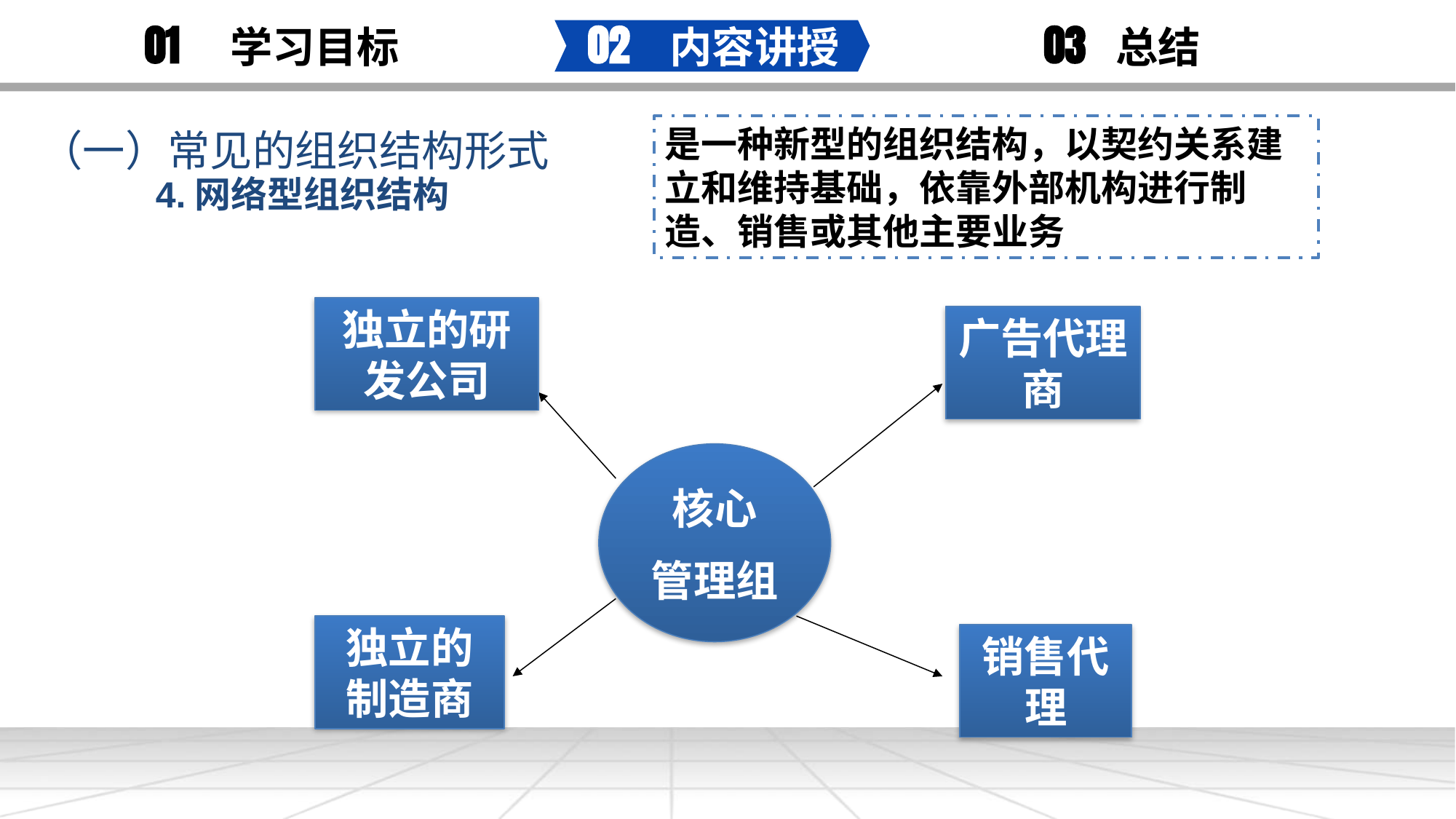

02   内容讲授
03  总结
01    学习目标

是一种新型的组织结构，以契约关系建立和维持基础，依靠外部机构进行制造、销售或其他主要业务
（一）常见的组织结构形式
4.网络型组织结构
独立的研发公司
广告代理商

核心
管理组

独立的制造商

销售代理